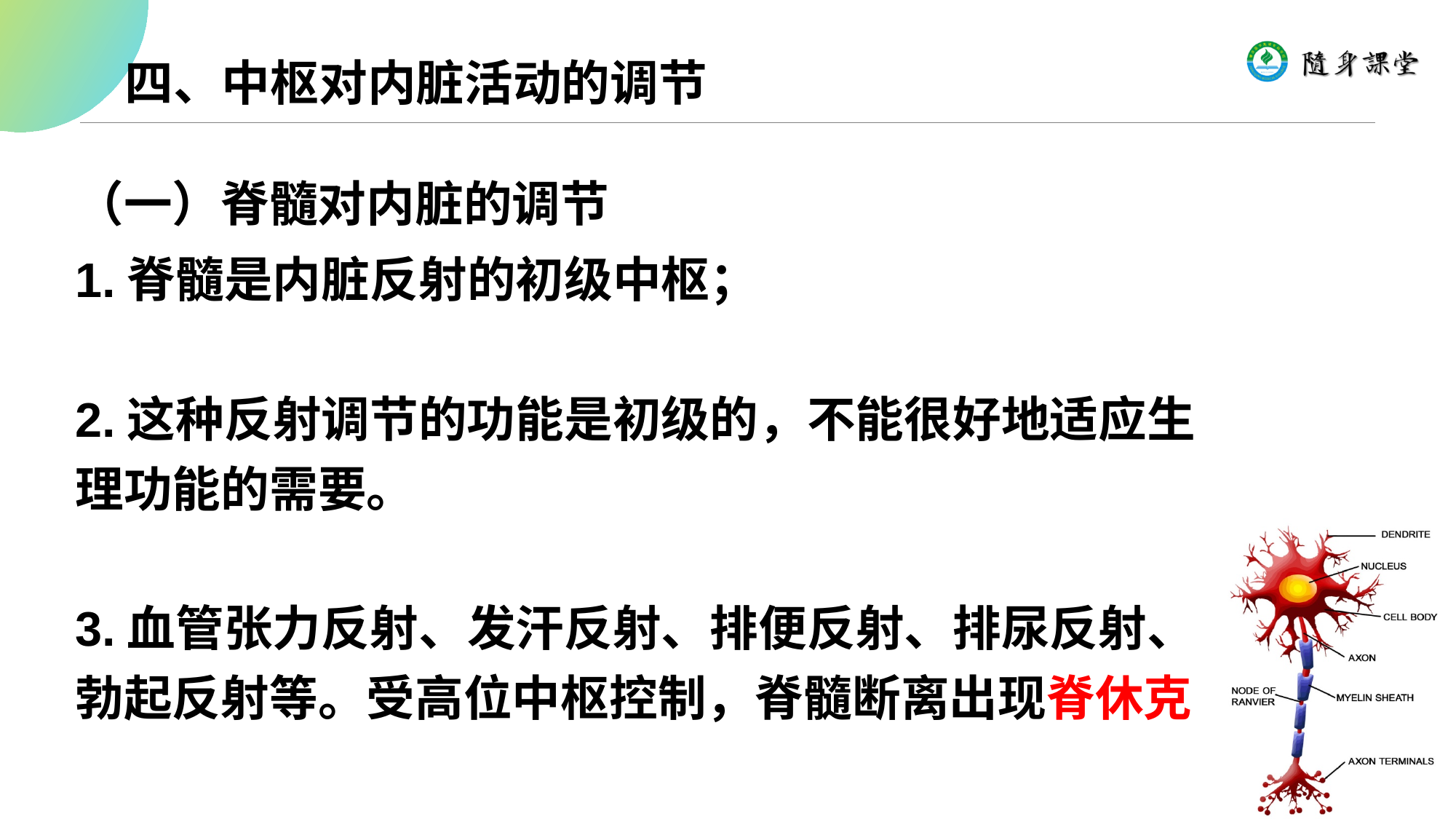

# 四、中枢对内脏活动的调节
（一）脊髓对内脏的调节
1.脊髓是内脏反射的初级中枢；

2.这种反射调节的功能是初级的，不能很好地适应生理功能的需要。

3.血管张力反射、发汗反射、排便反射、排尿反射、勃起反射等。受高位中枢控制，脊髓断离出现脊休克